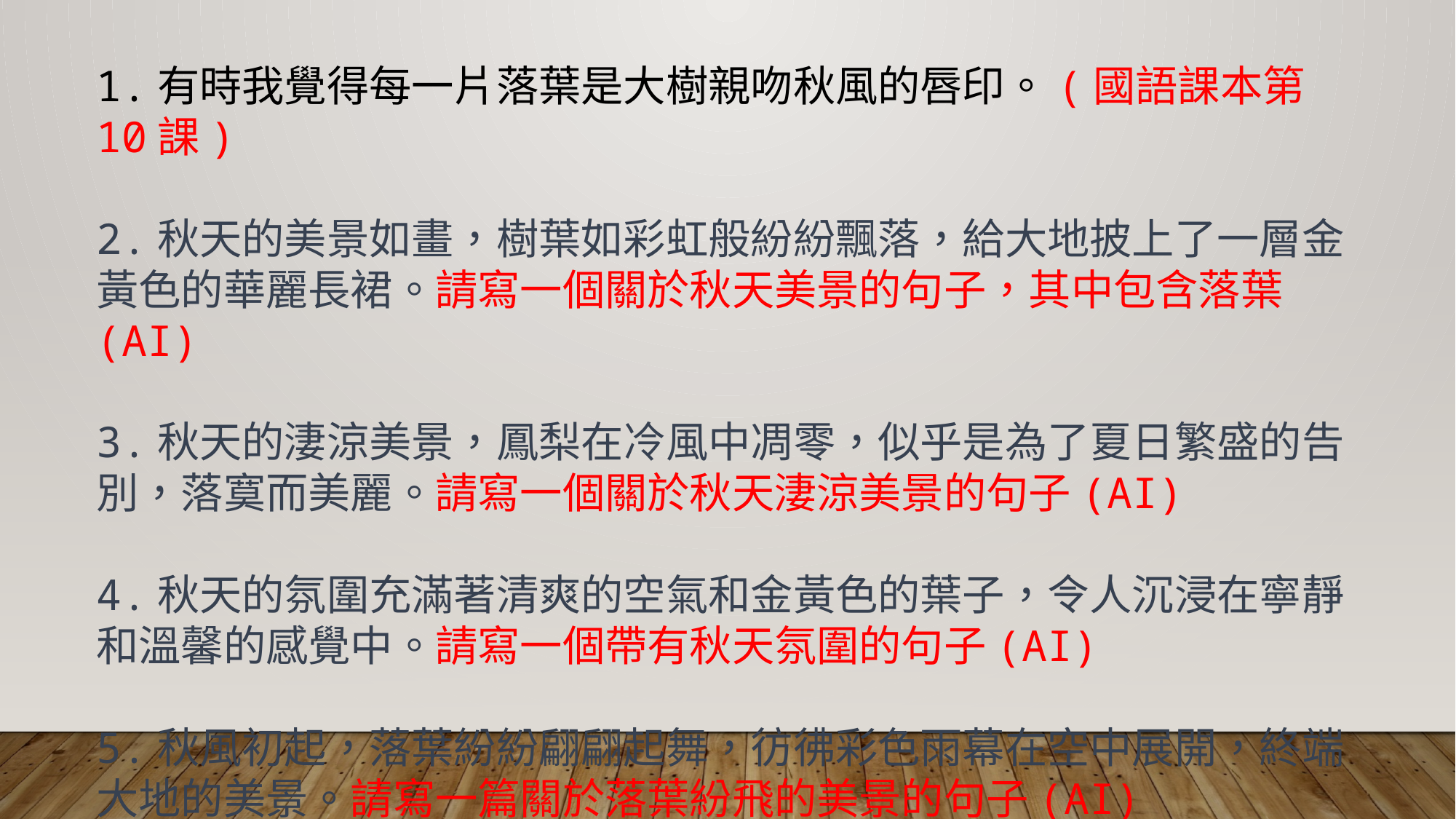

1.有時我覺得每一片落葉是大樹親吻秋風的唇印。(國語課本第10課)

2.秋天的美景如畫，樹葉如彩虹般紛紛飄落，給大地披上了一層金黃色的華麗長裙。請寫一個關於秋天美景的句子，其中包含落葉(AI)

3.秋天的淒涼美景，鳳梨在冷風中凋零，似乎是為了夏日繁盛的告別，落寞而美麗。請寫一個關於秋天淒涼美景的句子(AI)

4.秋天的氛圍充滿著清爽的空氣和金黃色的葉子，令人沉浸在寧靜和溫馨的感覺中。請寫一個帶有秋天氛圍的句子(AI)

5.秋風初起，落葉紛紛翩翩起舞，彷彿彩色雨幕在空中展開，終端大地的美景。請寫一篇關於落葉紛飛的美景的句子(AI)